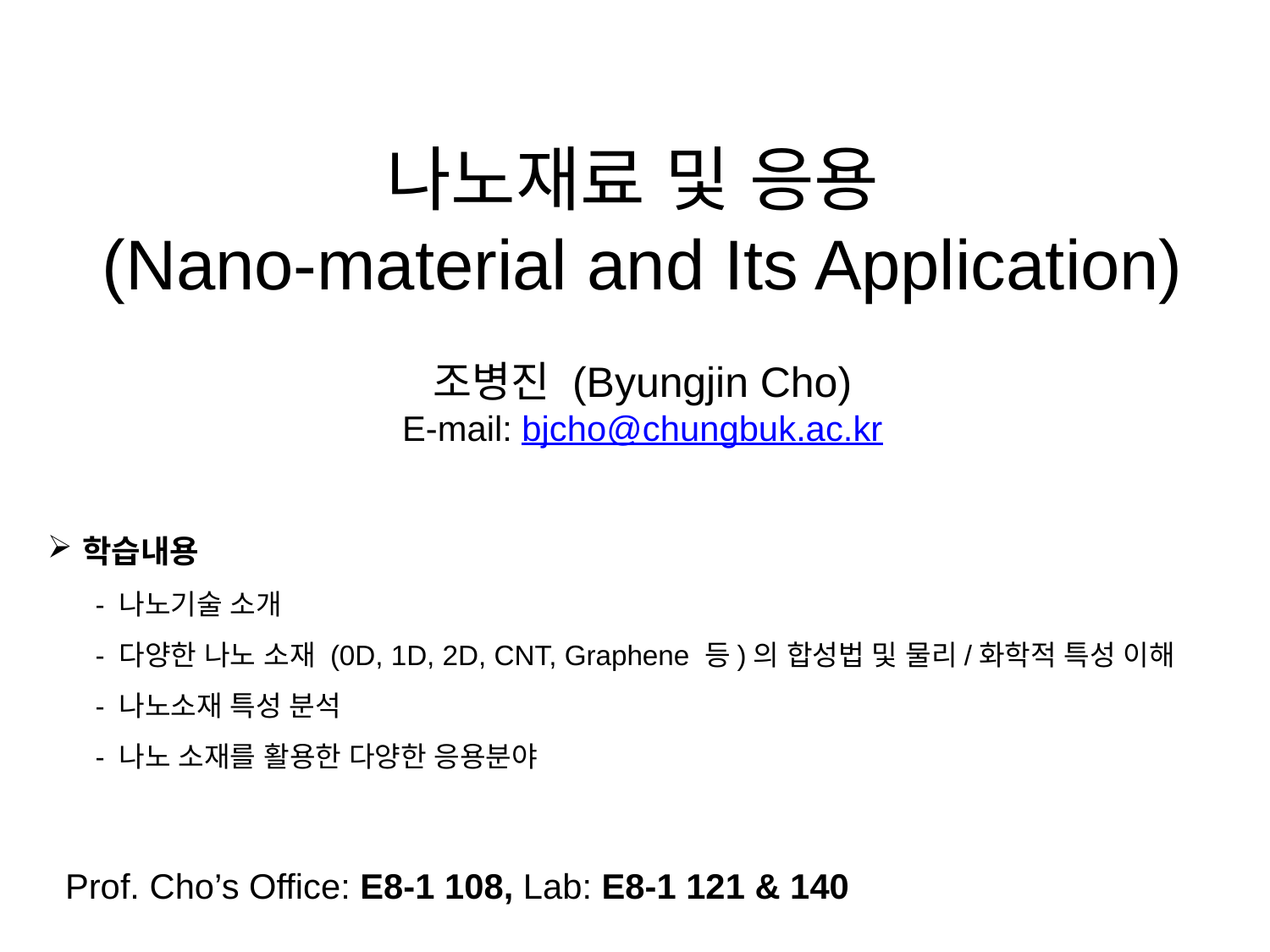

나노재료 및 응용
(Nano-material and Its Application)

조병진 (Byungjin Cho)
E-mail: bjcho@chungbuk.ac.kr
학습내용
 - 나노기술 소개
 - 다양한 나노 소재 (0D, 1D, 2D, CNT, Graphene 등)의 합성법 및 물리/화학적 특성 이해
 - 나노소재 특성 분석
 - 나노 소재를 활용한 다양한 응용분야
Prof. Cho’s Office: E8-1 108, Lab: E8-1 121 & 140